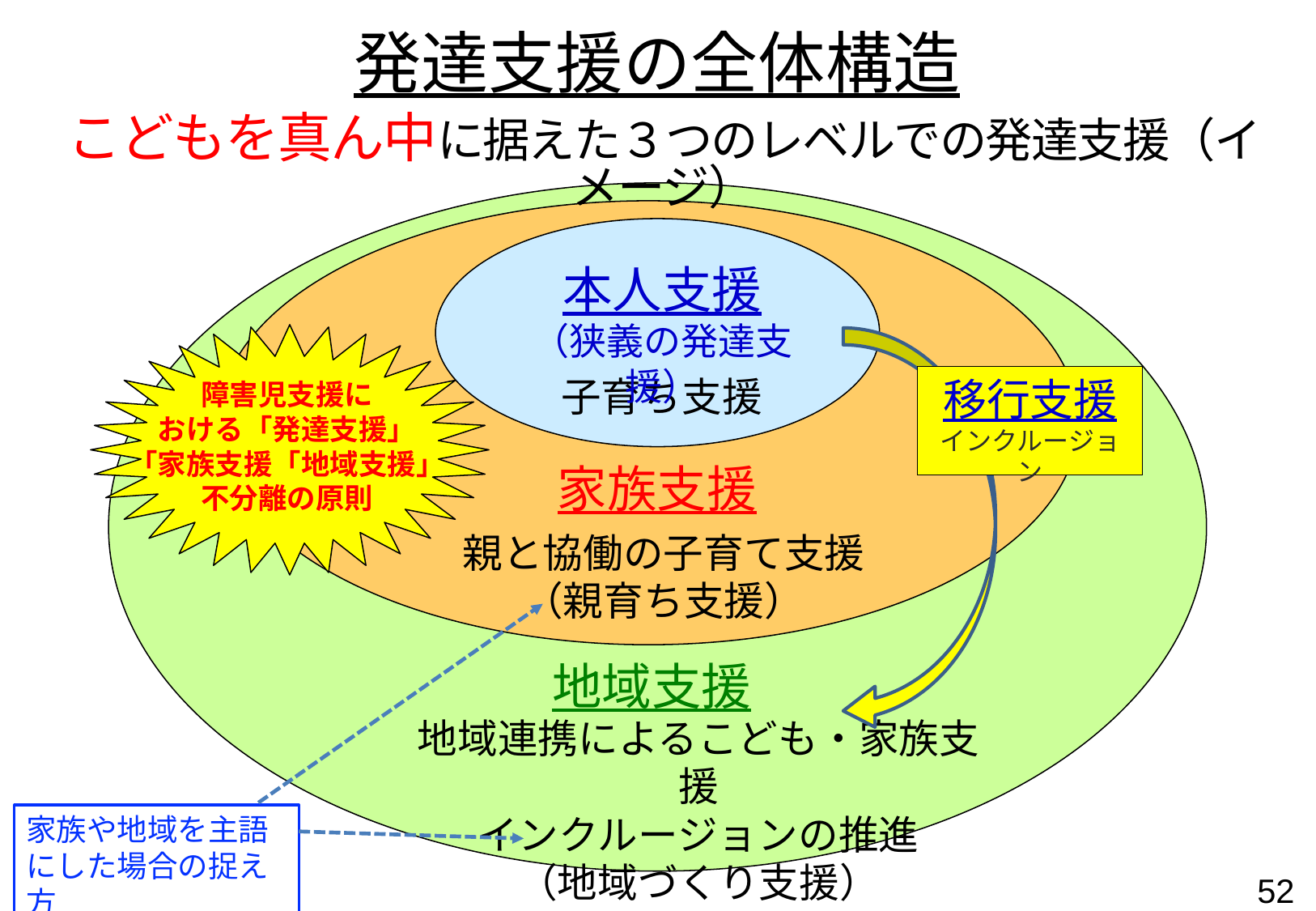

発達支援の全体構造
こどもを真ん中に据えた３つのレベルでの発達支援（イメージ）

本人支援
（狭義の発達支援）

障害児支援に
おける「発達支援」
「家族支援「地域支援」
不分離の原則
移行支援
インクルージョン

子育ち支援
家族支援
親と協働の子育て支援
（親育ち支援）

地域支援
地域連携によるこども・家族支援
インクルージョンの推進
（地域づくり支援）

家族や地域を主語にした場合の捉え方
52